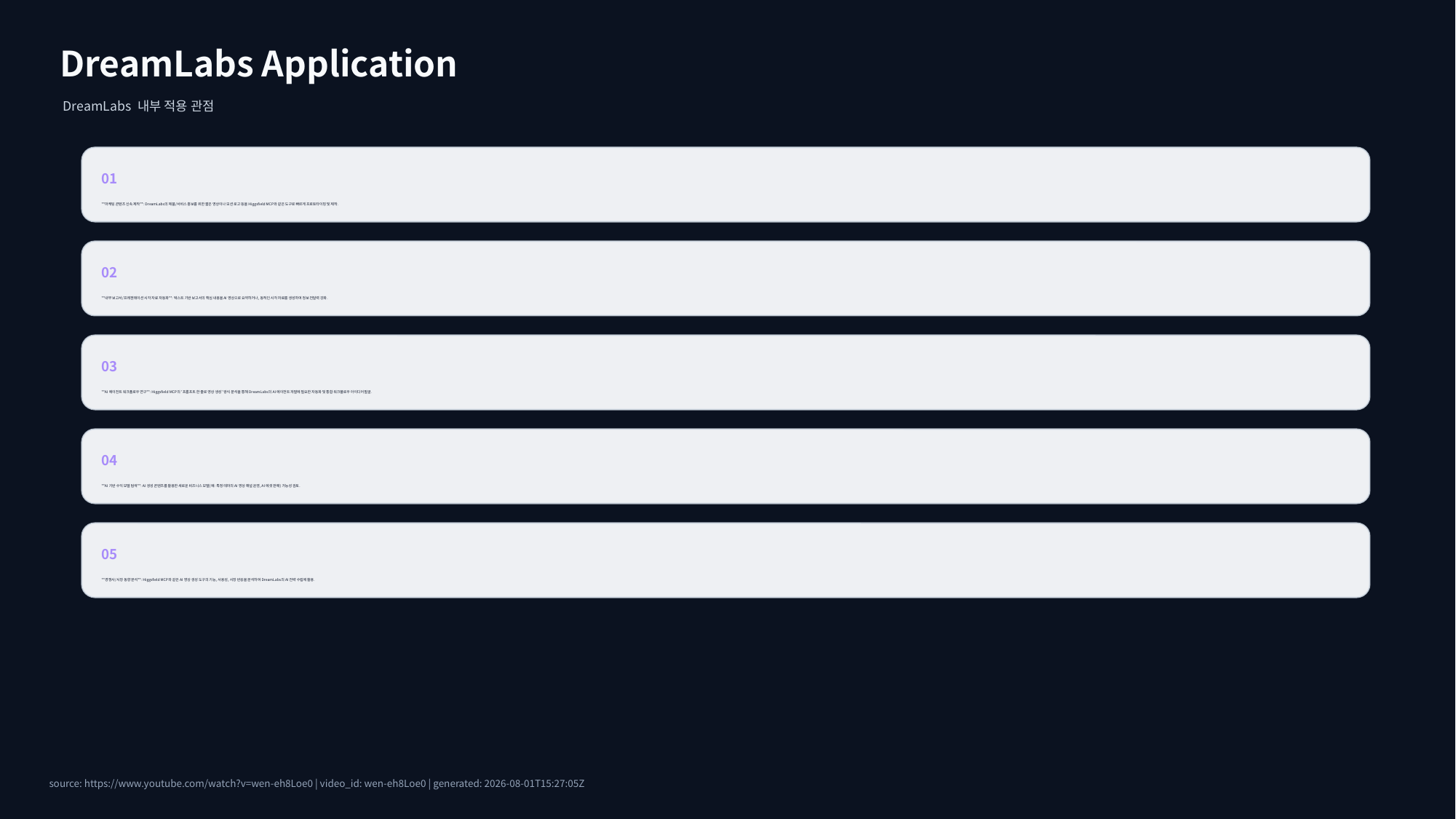

DreamLabs Application
DreamLabs 내부 적용 관점

01
**마케팅 콘텐츠 신속 제작**: DreamLabs의 제품/서비스 홍보를 위한 짧은 영상이나 모션 로고 등을 Higgsfield MCP와 같은 도구로 빠르게 프로토타이핑 및 제작.

02
**내부 보고서/프레젠테이션 시각 자료 자동화**: 텍스트 기반 보고서의 핵심 내용을 AI 영상으로 요약하거나, 동적인 시각 자료를 생성하여 정보 전달력 강화.

03
**AI 에이전트 워크플로우 연구**: Higgsfield MCP의 '프롬프트 한 줄로 영상 생성' 방식 분석을 통해 DreamLabs의 AI 에이전트 개발에 필요한 자동화 및 통합 워크플로우 아이디어 발굴.

04
**AI 기반 수익 모델 탐색**: AI 생성 콘텐츠를 활용한 새로운 비즈니스 모델(예: 특정 테마의 AI 영상 채널 운영, AI 에셋 판매) 가능성 검토.

05
**경쟁사/시장 동향 분석**: Higgsfield MCP와 같은 AI 영상 생성 도구의 기능, 사용성, 시장 반응을 분석하여 DreamLabs의 AI 전략 수립에 활용.
source: https://www.youtube.com/watch?v=wen-eh8Loe0 | video_id: wen-eh8Loe0 | generated: 2026-08-01T15:27:05Z